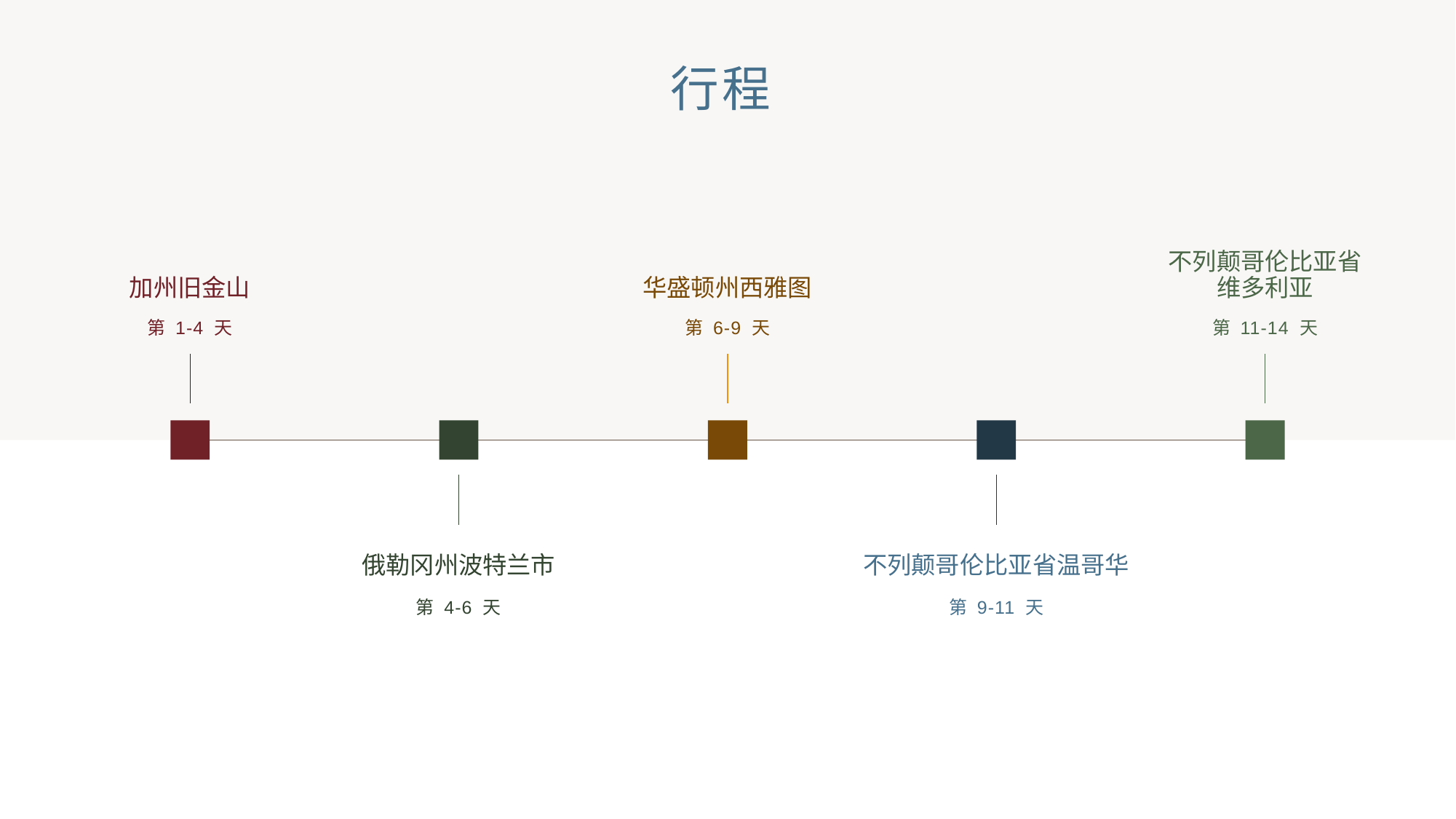

# 行程
加州旧金山
华盛顿州西雅图
不列颠哥伦比亚省
维多利亚
第 1-4 天
第 6-9 天
第 11-14 天
俄勒冈州波特兰市
不列颠哥伦比亚省温哥华
第 4-6 天
第 9-11 天